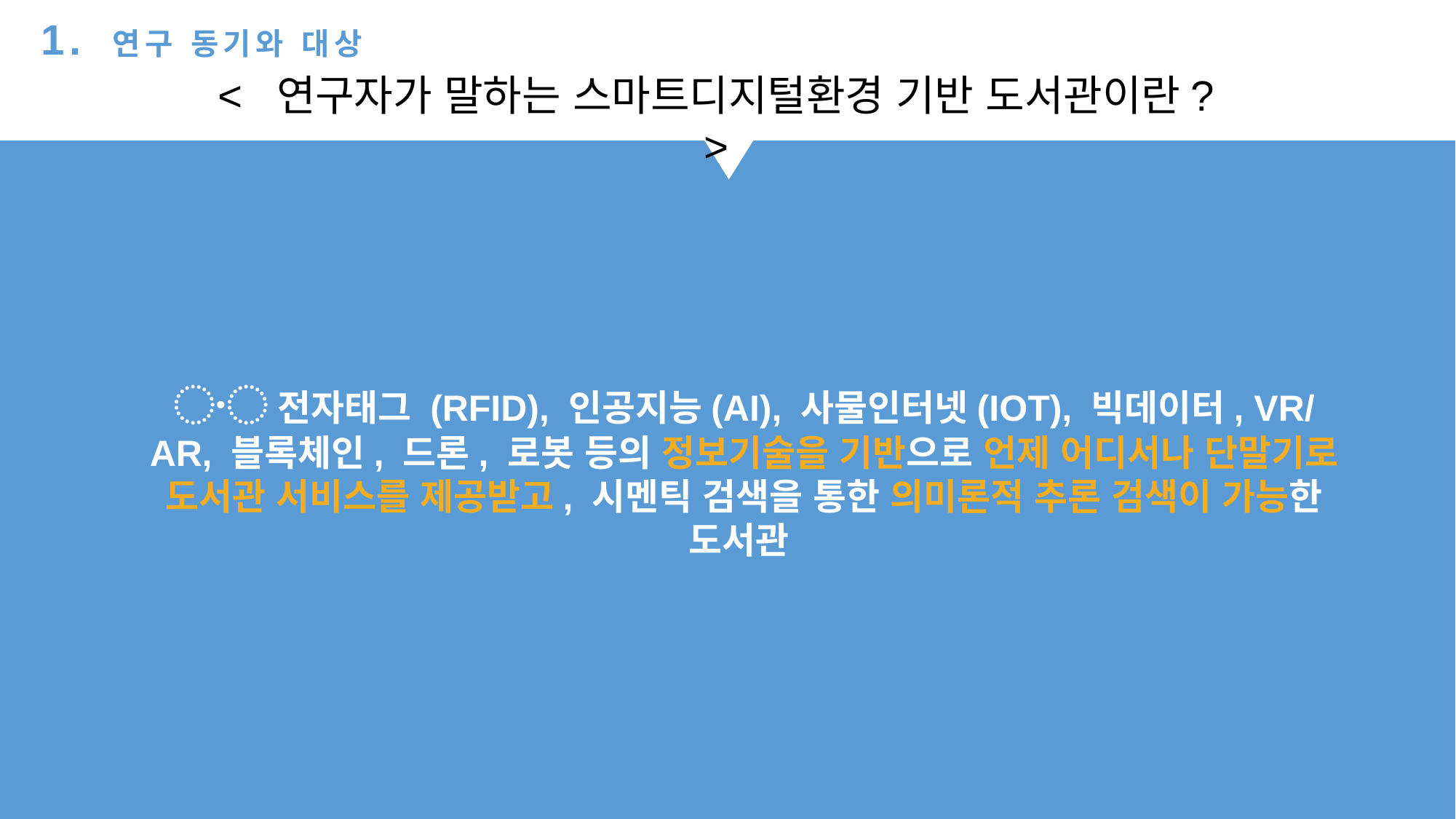

1. 연구 동기와 대상
<  연구자가 말하는 스마트디지털환경 기반 도서관이란? >

〮 전자태그 (RFID), 인공지능(AI), 사물인터넷(IOT), 빅데이터, VR/AR, 블록체인, 드론, 로봇 등의 정보기술을 기반으로 언제 어디서나 단말기로 도서관 서비스를 제공받고, 시멘틱 검색을 통한 의미론적 추론 검색이 가능한 도서관